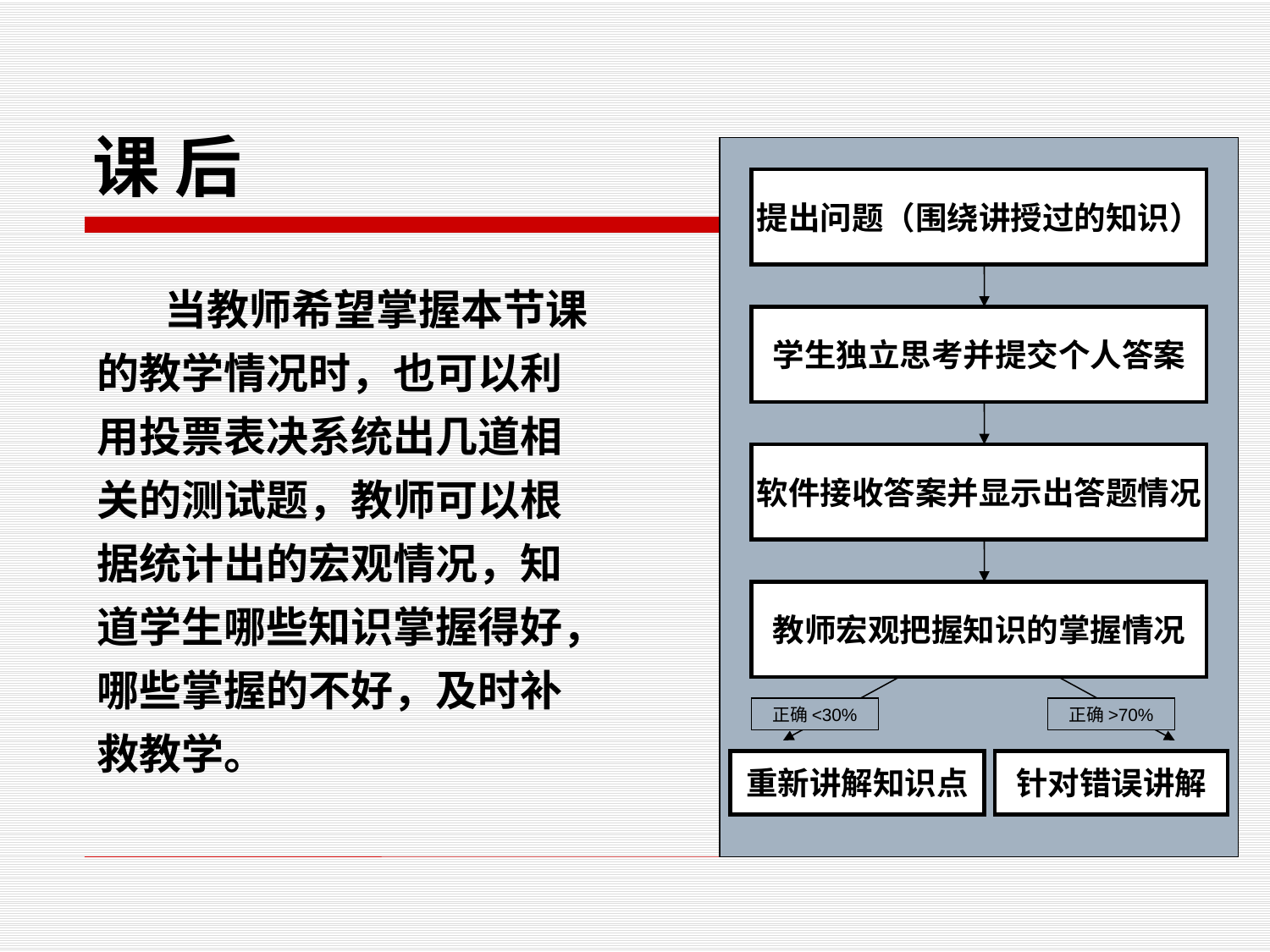

# 课 后

提出问题（围绕讲授过的知识）

学生独立思考并提交个人答案

软件接收答案并显示出答题情况

教师宏观把握知识的掌握情况

正确<30%
正确>70%
重新讲解知识点
针对错误讲解
      当教师希望掌握本节课的教学情况时，也可以利用投票表决系统出几道相关的测试题，教师可以根据统计出的宏观情况，知道学生哪些知识掌握得好，哪些掌握的不好，及时补救教学。